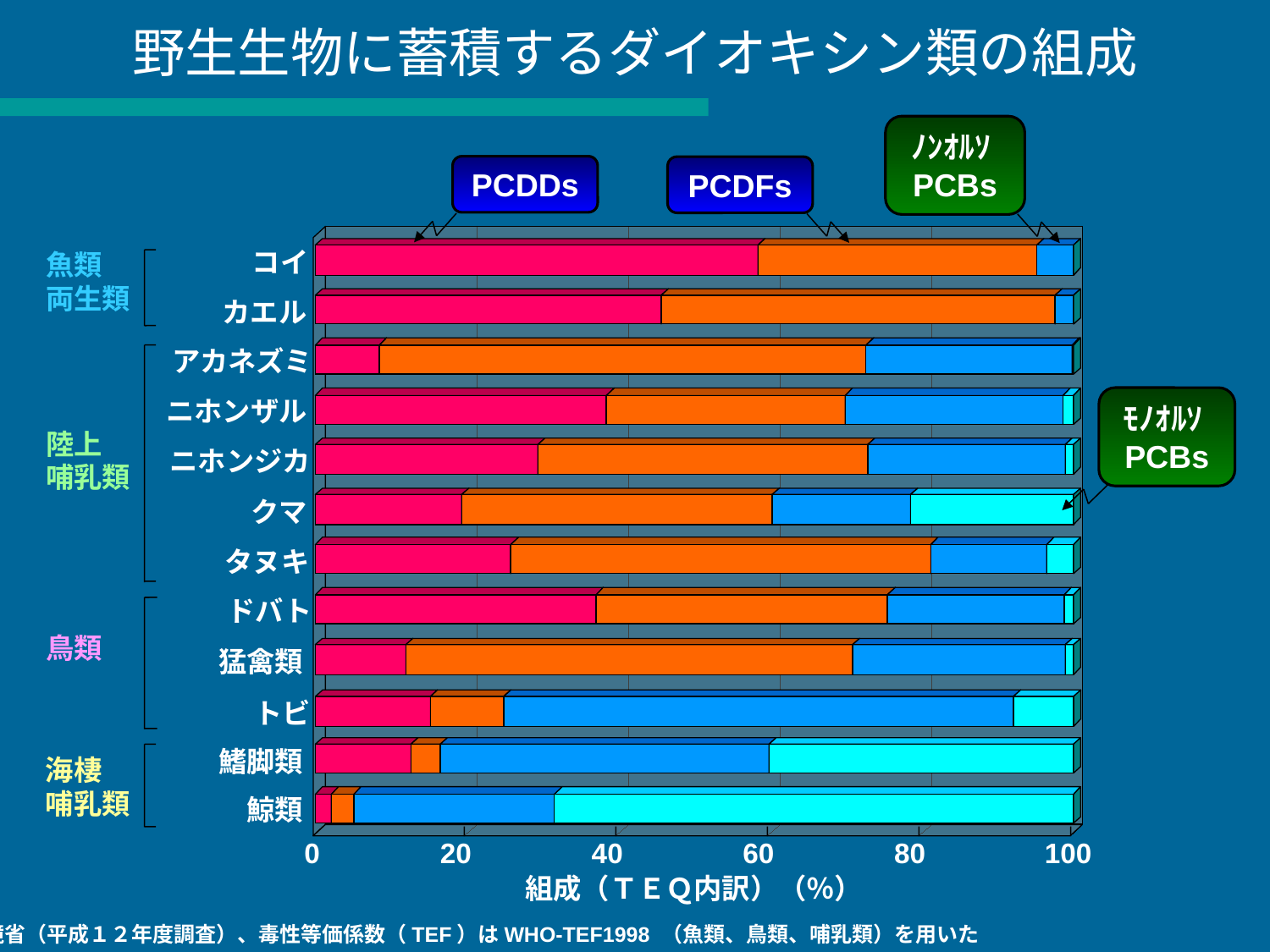

# 野生生物に蓄積するダイオキシン類の組成

ﾉﾝｵﾙｿPCBs
PCDDs
PCDFs

魚類
両生類
コイ

カエル

アカネズミ

ﾓﾉｵﾙｿPCBs

ニホンザル

陸上
哺乳類

ニホンジカ

クマ

タヌキ

ドバト

鳥類

猛禽類

トビ

鰭脚類

海棲
哺乳類

鯨類

0
20
40
60
80
100
組成（ＴＥＱ内訳）（％）
環境省（平成１２年度調査）、毒性等価係数（TEF）はWHO‐TEF1998 （魚類、鳥類、哺乳類）を用いた